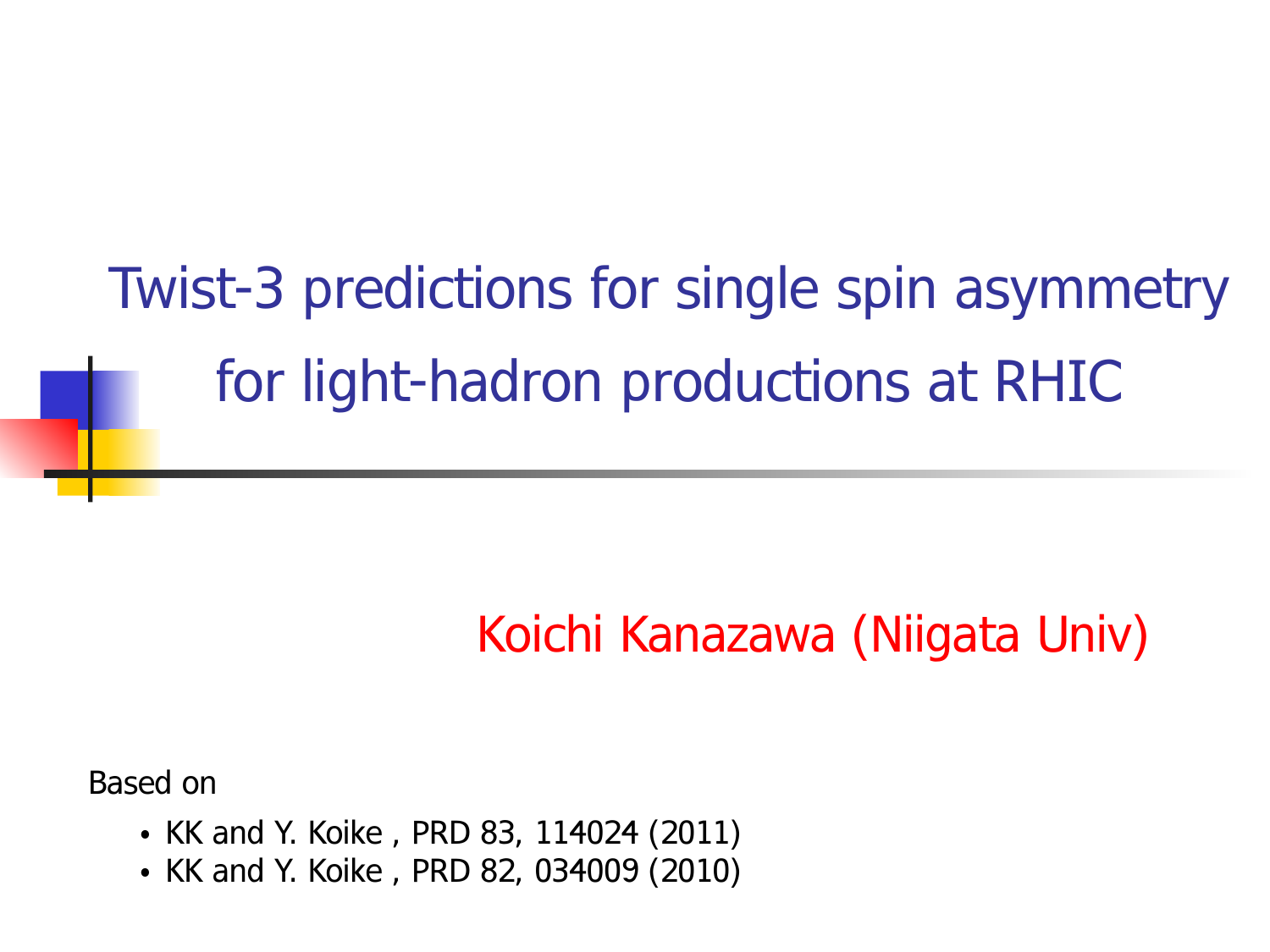

# Twist-3 predictions for single spin asymmetry for light-hadron productions at RHIC
Koichi Kanazawa (Niigata Univ)
Based on
・ KK and Y. Koike , PRD 83, 114024 (2011)
・ KK and Y. Koike , PRD 82, 034009 (2010)